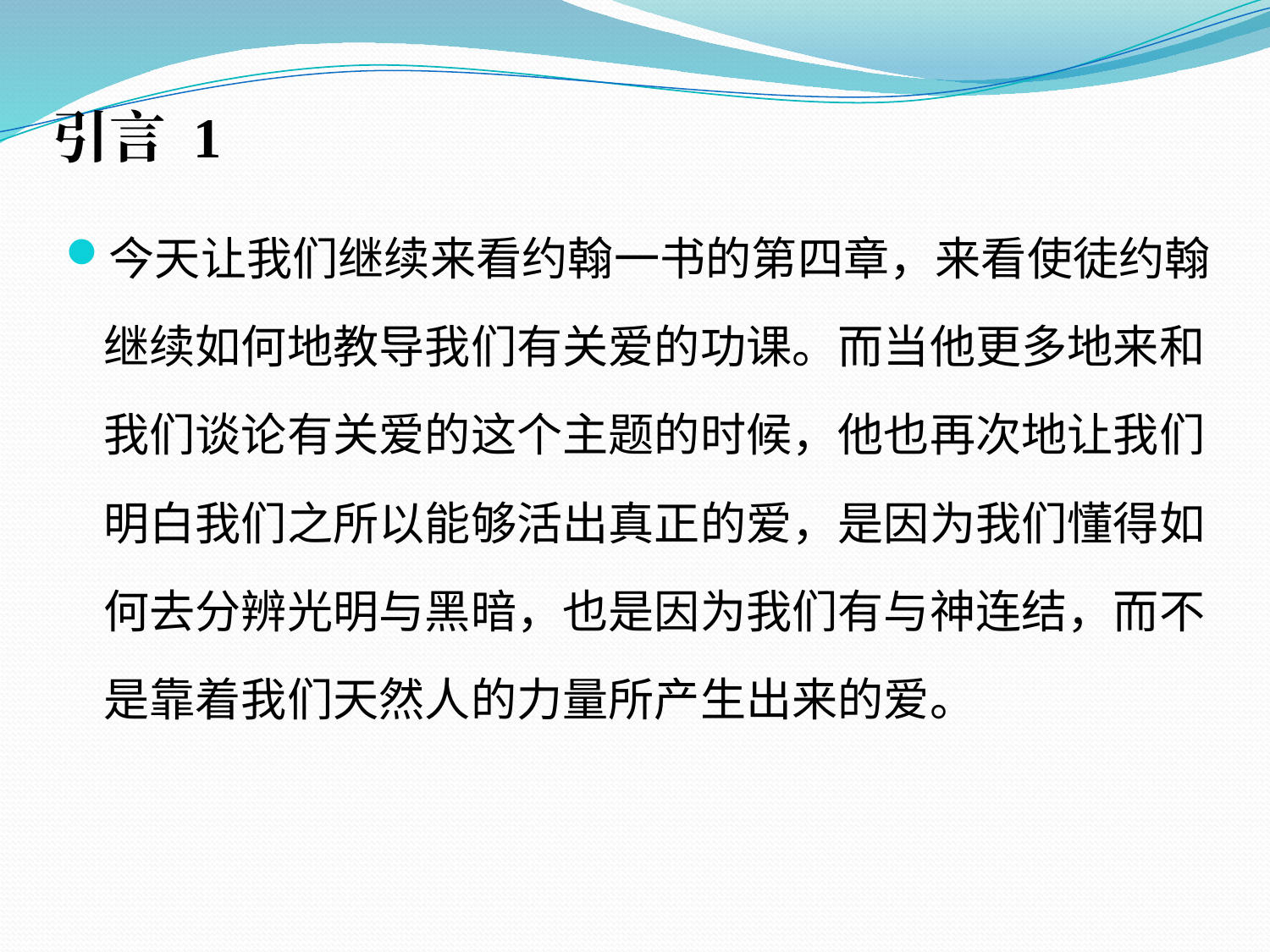

# 引言 1
今天让我们继续来看约翰一书的第四章，来看使徒约翰继续如何地教导我们有关爱的功课。而当他更多地来和我们谈论有关爱的这个主题的时候，他也再次地让我们明白我们之所以能够活出真正的爱，是因为我们懂得如何去分辨光明与黑暗，也是因为我们有与神连结，而不是靠着我们天然人的力量所产生出来的爱。